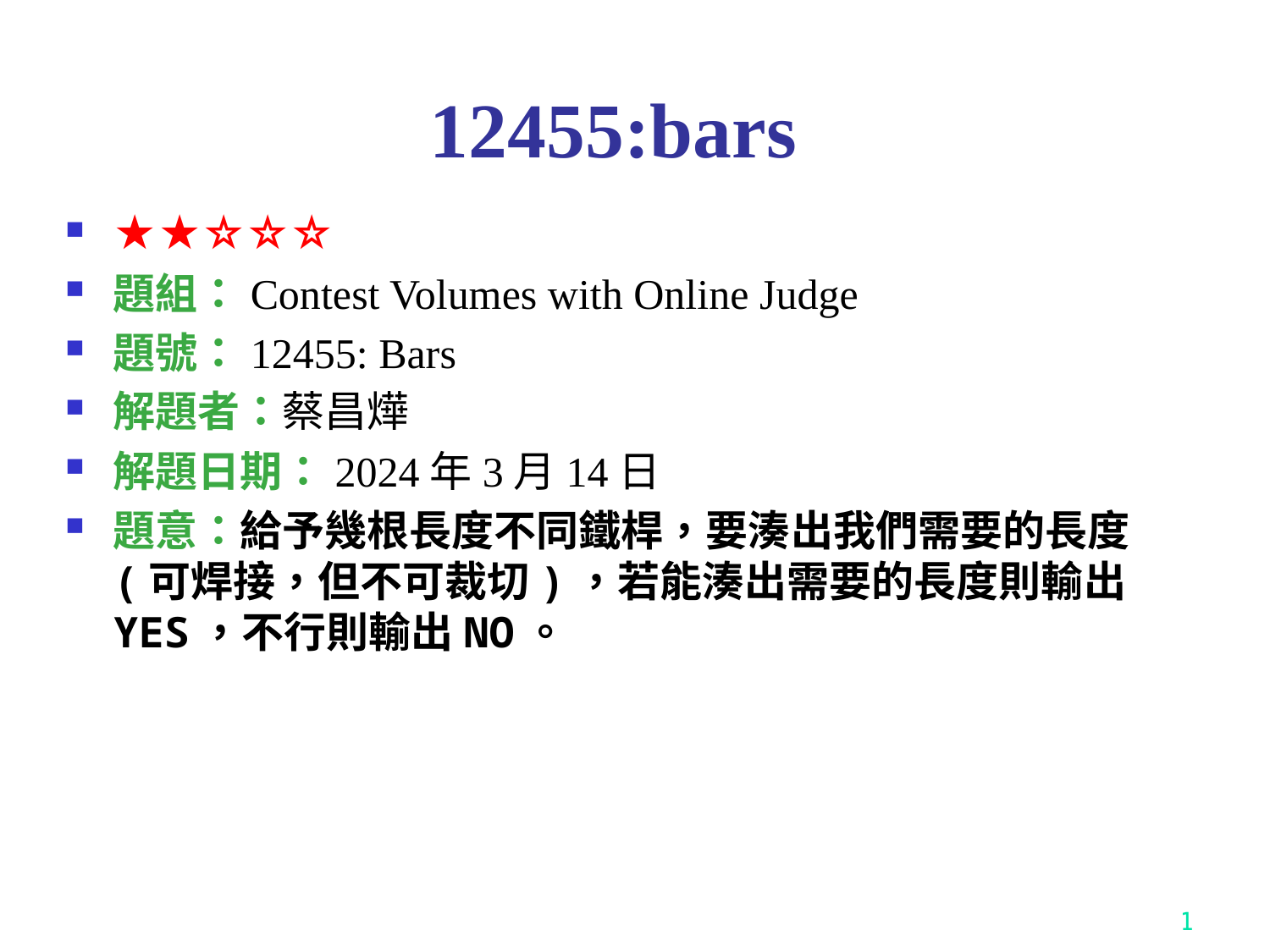

# 12455:bars
★★☆☆☆
題組：Contest Volumes with Online Judge
題號：12455: Bars
解題者：蔡昌燁
解題日期：2024年3月14日
題意：給予幾根長度不同鐵桿，要湊出我們需要的長度(可焊接，但不可裁切)，若能湊出需要的長度則輸出YES，不行則輸出NO。

1